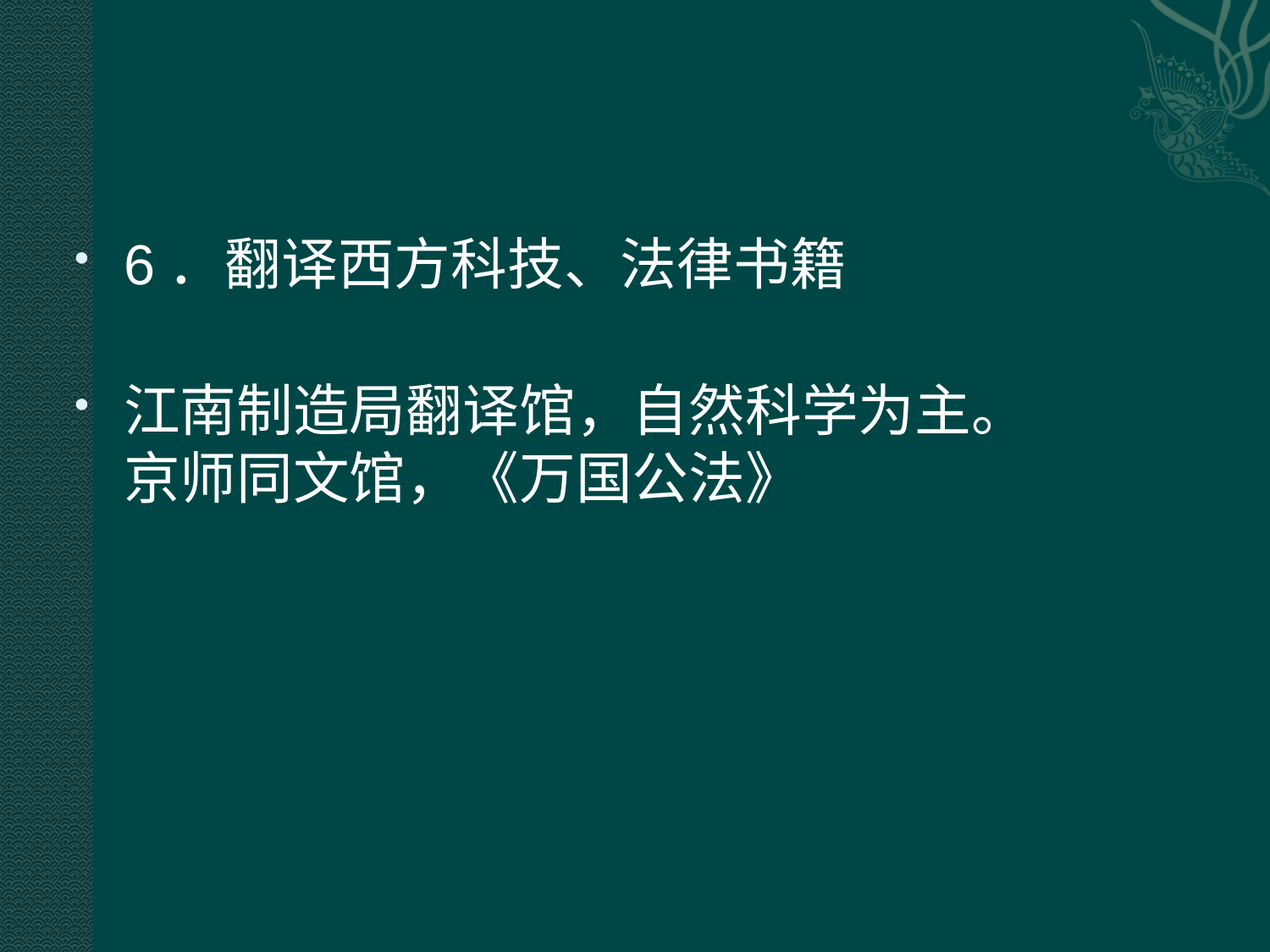

#
6．翻译西方科技、法律书籍
江南制造局翻译馆，自然科学为主。
京师同文馆，《万国公法》